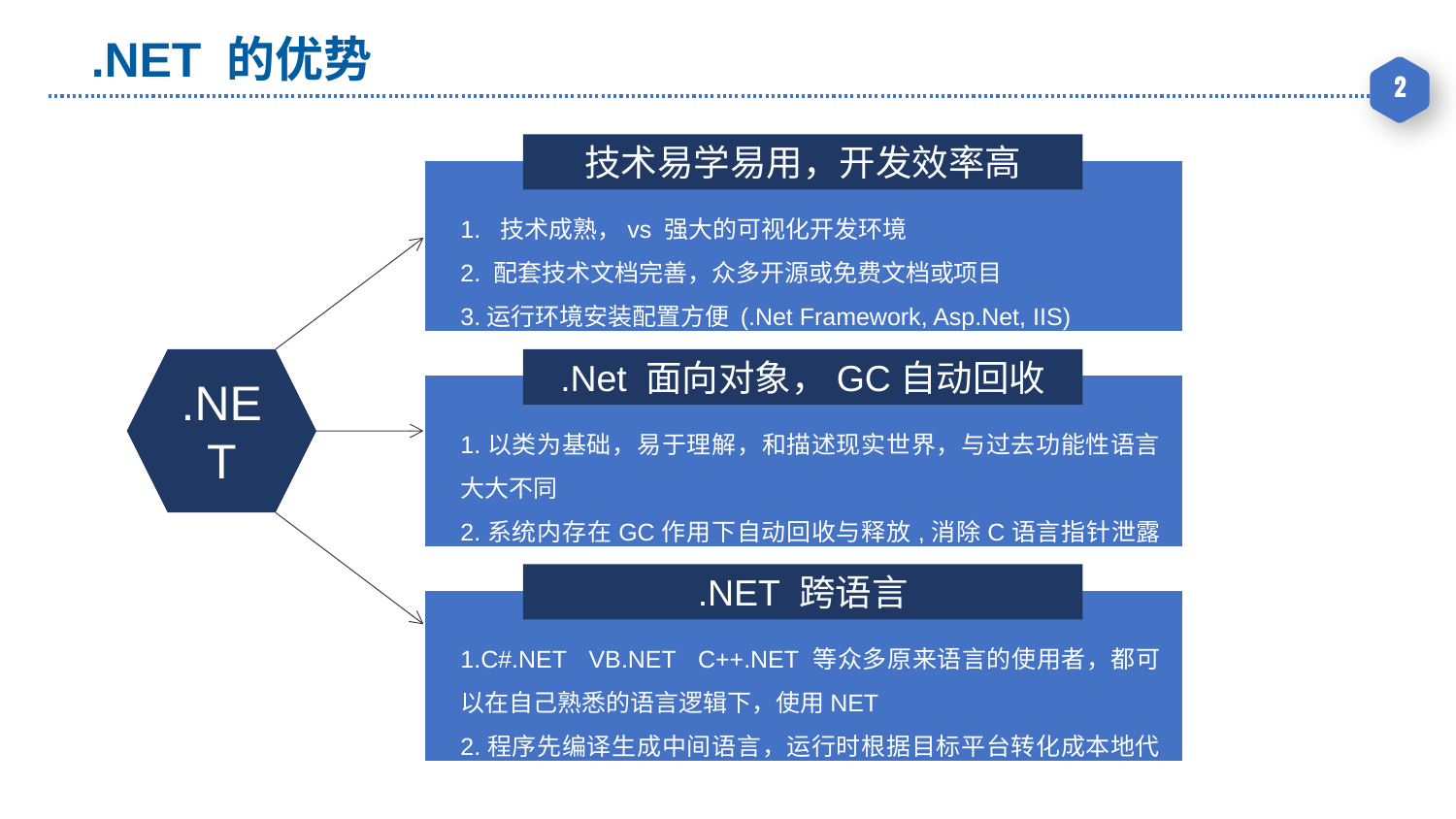

.NET 的优势
技术易学易用，开发效率高

1.  技术成熟，vs 强大的可视化开发环境
2. 配套技术文档完善，众多开源或免费文档或项目
3.运行环境安装配置方便 (.Net Framework, Asp.Net, IIS)
.Net 面向对象，GC自动回收
.NET

1.以类为基础，易于理解，和描述现实世界，与过去功能性语言大大不同
2.系统内存在GC作用下自动回收与释放,消除C语言指针泄露内存
.NET 跨语言

1.C#.NET   VB.NET   C++.NET 等众多原来语言的使用者，都可以在自己熟悉的语言逻辑下，使用NET
2.程序先编译生成中间语言，运行时根据目标平台转化成本地代码。